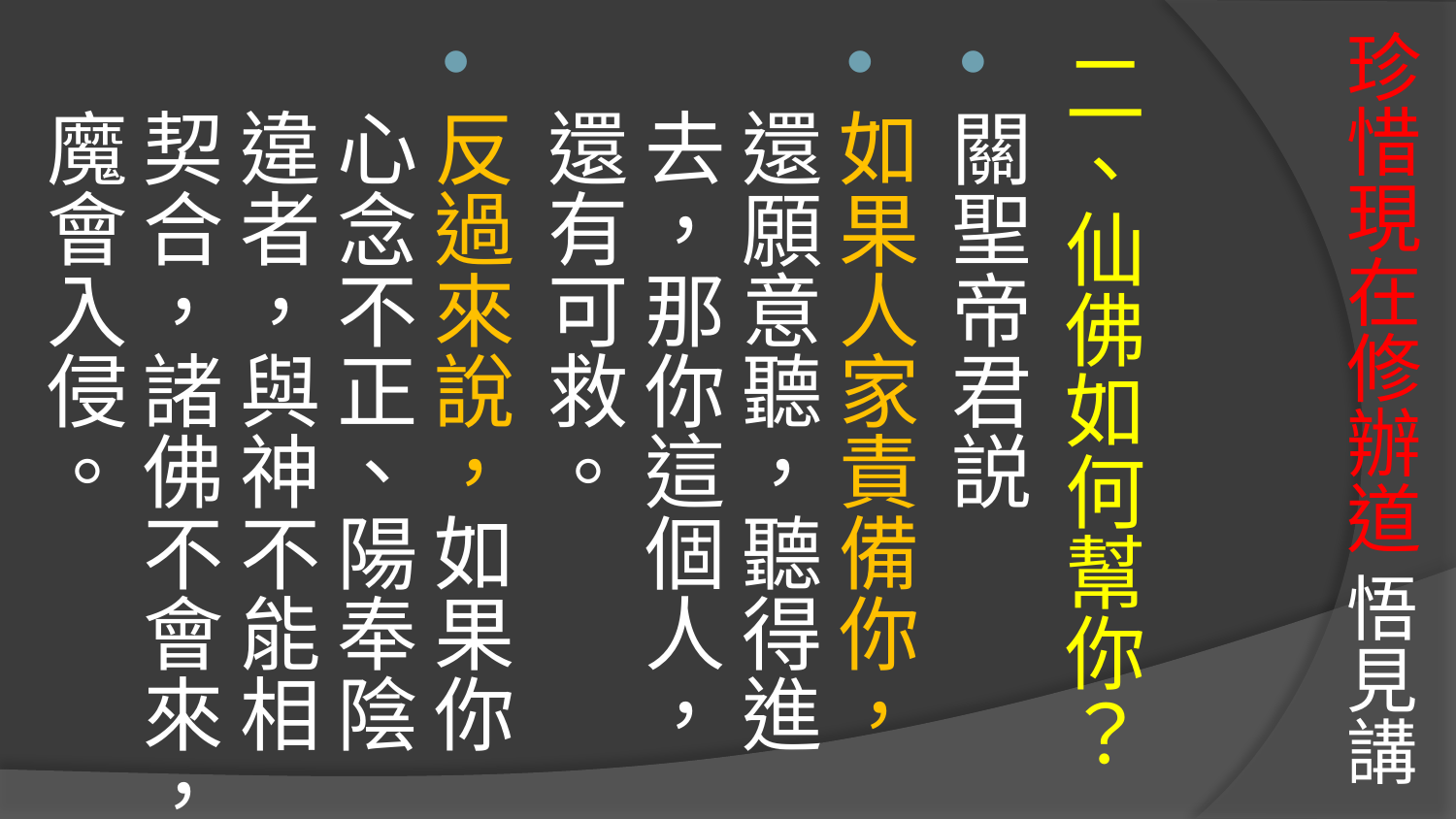

# 珍惜現在修辦道 悟見講
二、仙佛如何幫你？
關聖帝君説
如果人家責備你，還願意聽，聽得進去，那你這個人，還有可救。
反過來說，如果你心念不正、陽奉陰違者，與神不能相契合，諸佛不會來，魔會入侵。